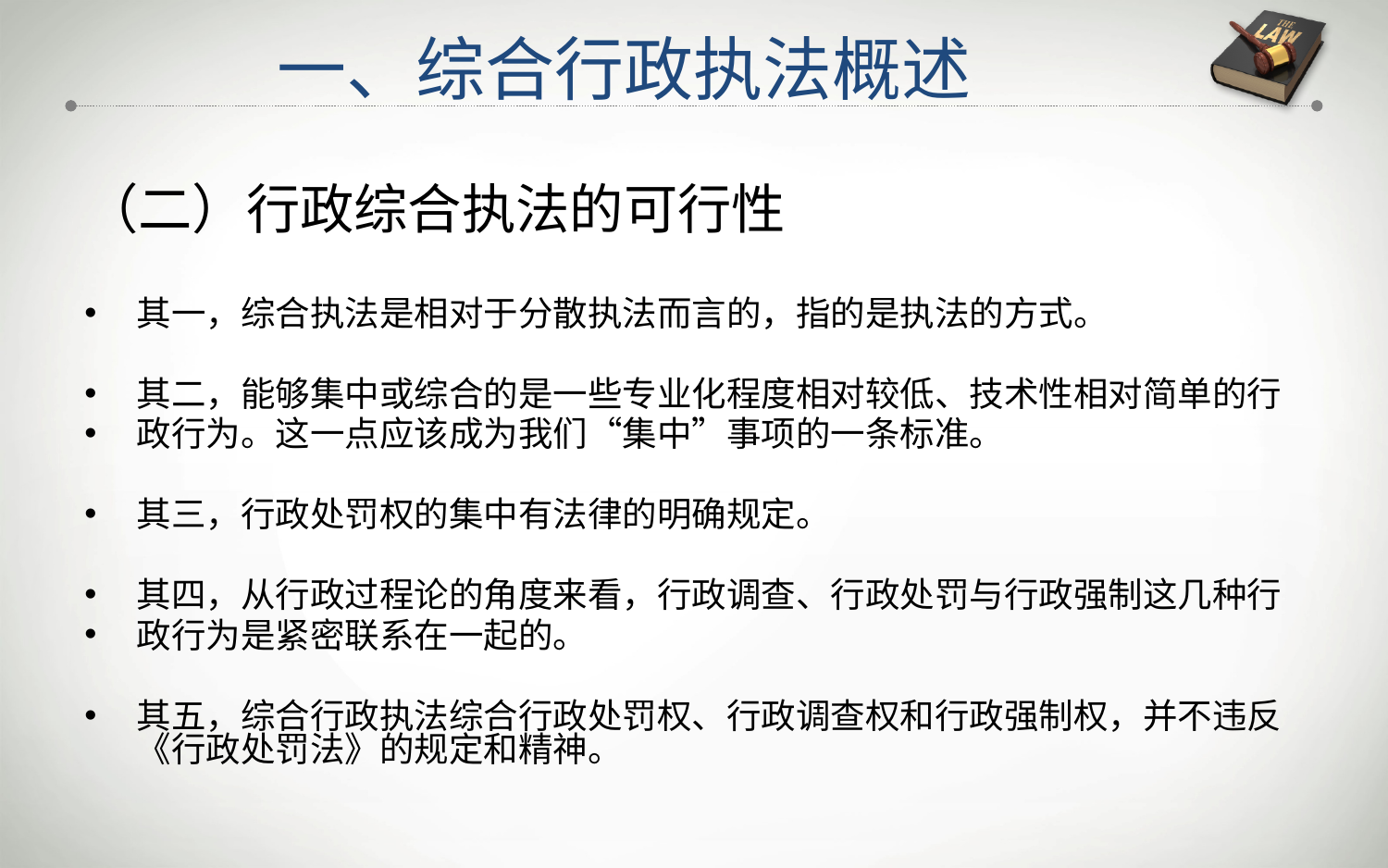

一、综合行政执法概述
（二）行政综合执法的可行性

其一，综合执法是相对于分散执法而言的，指的是执法的方式。

其二，能够集中或综合的是一些专业化程度相对较低、技术性相对简单的行
政行为。这一点应该成为我们“集中”事项的一条标准。

其三，行政处罚权的集中有法律的明确规定。

其四，从行政过程论的角度来看，行政调查、行政处罚与行政强制这几种行
政行为是紧密联系在一起的。

其五，综合行政执法综合行政处罚权、行政调查权和行政强制权，并不违反《行政处罚法》的规定和精神。